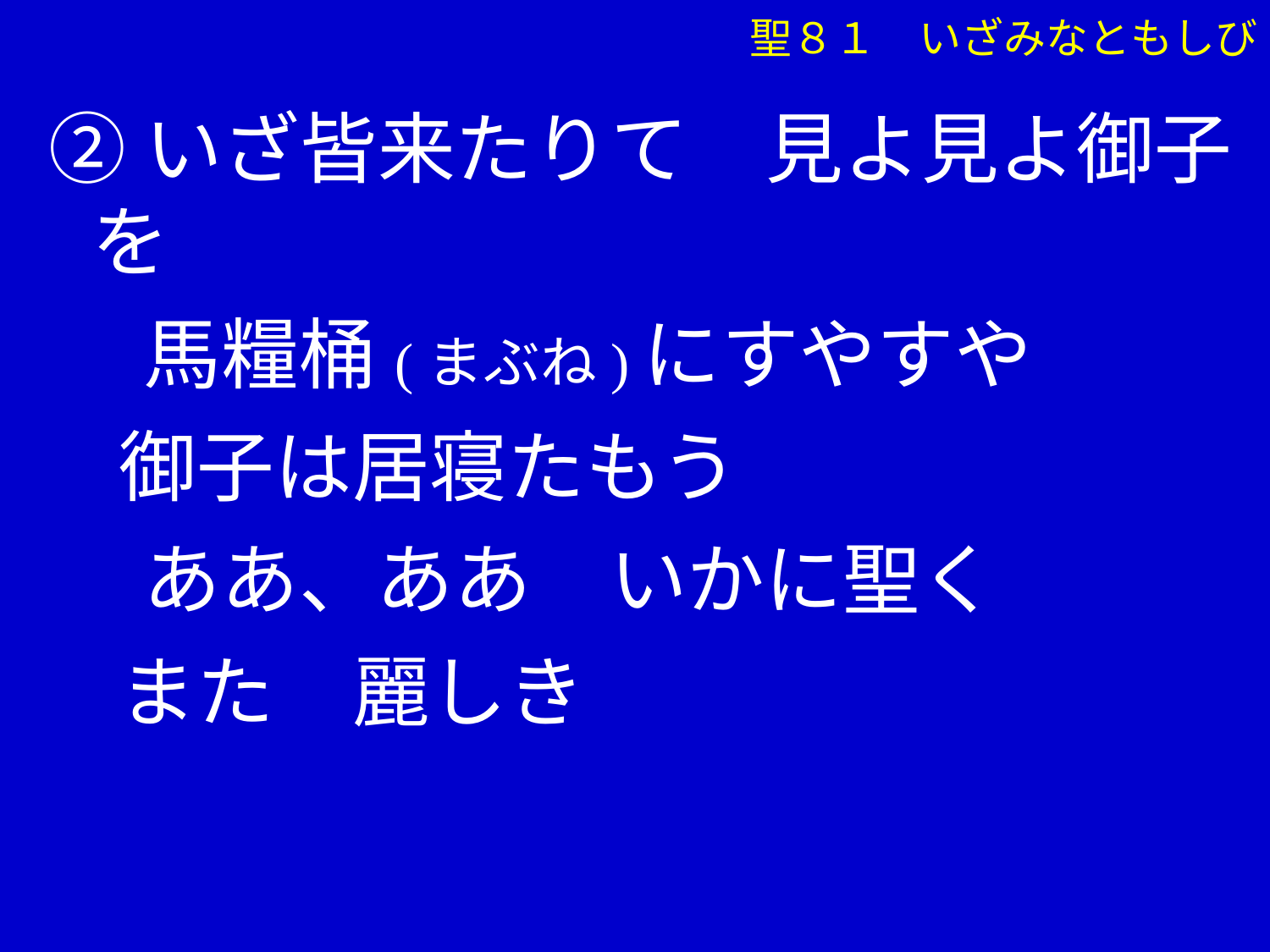

②いざ皆来たりて　見よ見よ御子を
　 馬糧桶(まぶね)にすやすや
   御子は居寝たもう
　 ああ、ああ　いかに聖く
   また　麗しき
聖８１　いざみなともしび